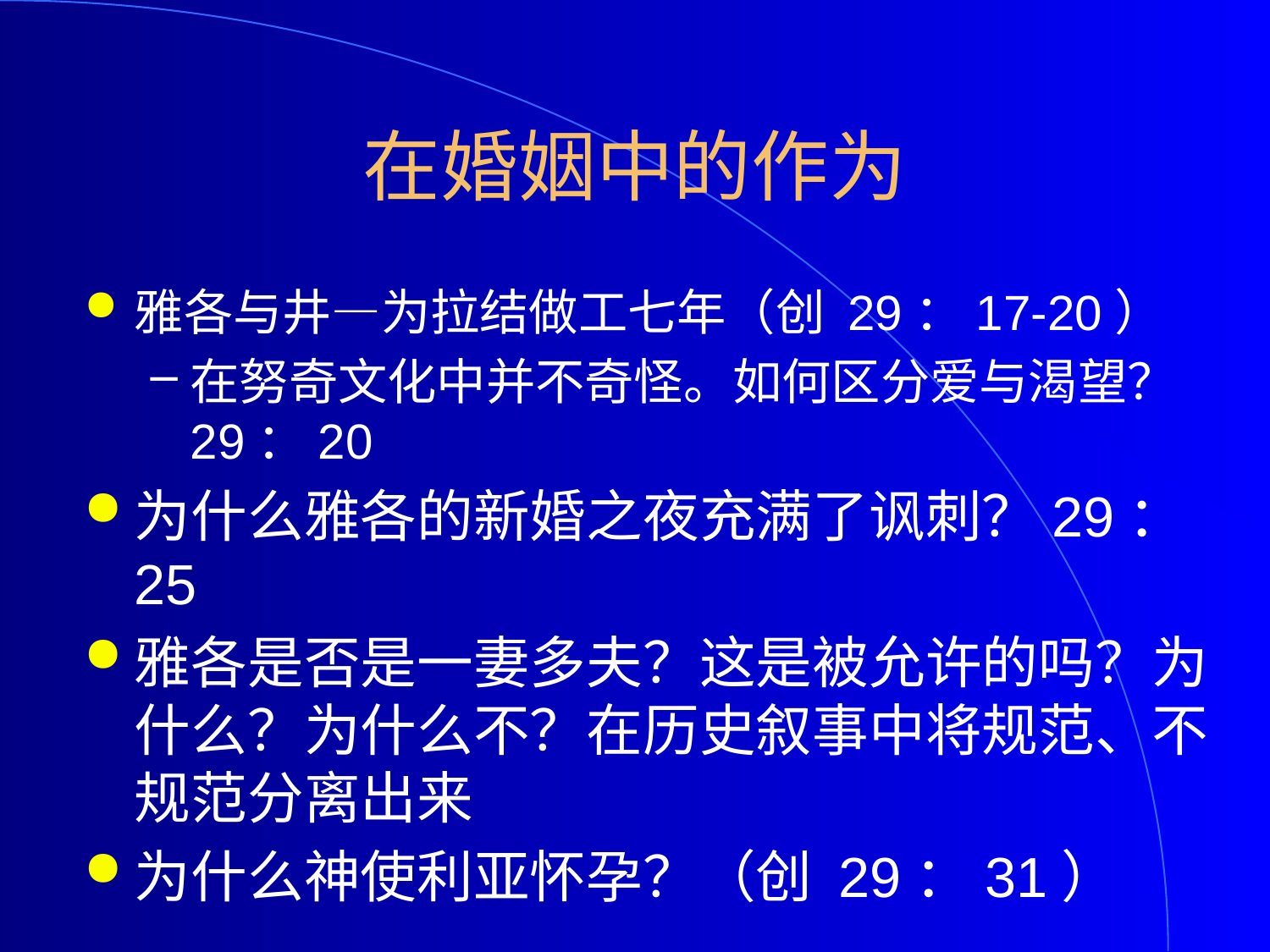

# 在婚姻中的作为
雅各与井—为拉结做工七年（创 29：17-20）
在努奇文化中并不奇怪。如何区分爱与渴望？29：20
为什么雅各的新婚之夜充满了讽刺？29：25
雅各是否是一妻多夫？这是被允许的吗？为什么？为什么不？在历史叙事中将规范、不规范分离出来
为什么神使利亚怀孕？（创 29：31）